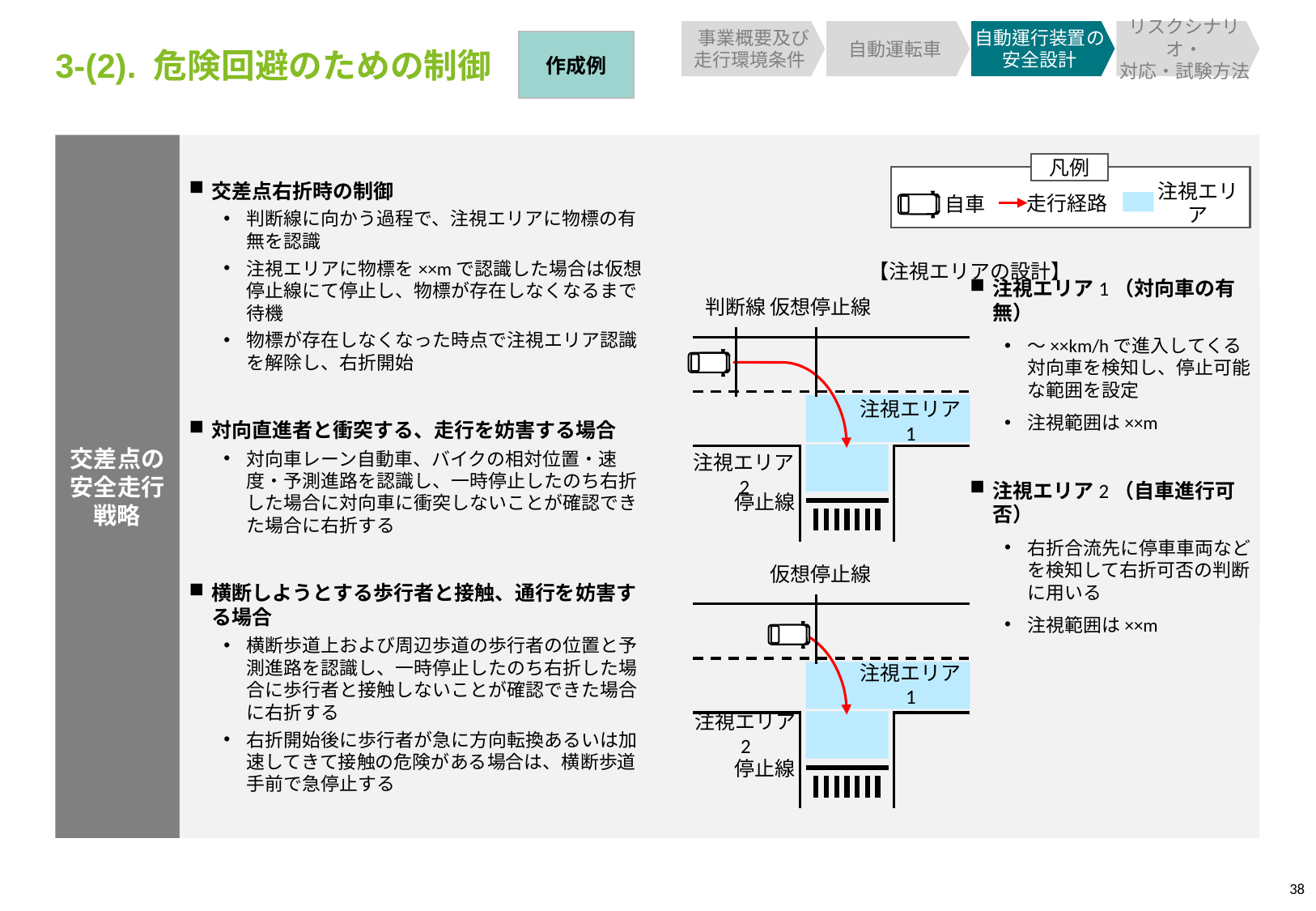

事業概要及び
走行環境条件
自動運転車
自動運行装置の安全設計
リスクシナリオ・
対応・試験方法
作成例
3-(2). 危険回避のための制御
交差点右折時の制御
判断線に向かう過程で、注視エリアに物標の有無を認識
注視エリアに物標を××mで認識した場合は仮想停止線にて停止し、物標が存在しなくなるまで待機
物標が存在しなくなった時点で注視エリア認識を解除し、右折開始

対向直進者と衝突する、走行を妨害する場合
対向車レーン自動車、バイクの相対位置・速度・予測進路を認識し、一時停止したのち右折した場合に対向車に衝突しないことが確認できた場合に右折する

横断しようとする歩行者と接触、通行を妨害する場合
横断歩道上および周辺歩道の歩行者の位置と予測進路を認識し、一時停止したのち右折した場合に歩行者と接触しないことが確認できた場合に右折する
右折開始後に歩行者が急に方向転換あるいは加速してきて接触の危険がある場合は、横断歩道手前で急停止する

交差点の
安全走行
戦略
凡例

走行経路
注視エリア
自車

【注視エリアの設計】
注視エリア1（対向車の有無）
～××km/hで進入してくる対向車を検知し、停止可能な範囲を設定
注視範囲は××m

注視エリア2（自車進行可否）
右折合流先に停車車両などを検知して右折可否の判断に用いる
注視範囲は××m
判断線
仮想停止線

注視エリア1

注視エリア2
停止線
仮想停止線

注視エリア1

注視エリア2
停止線
38